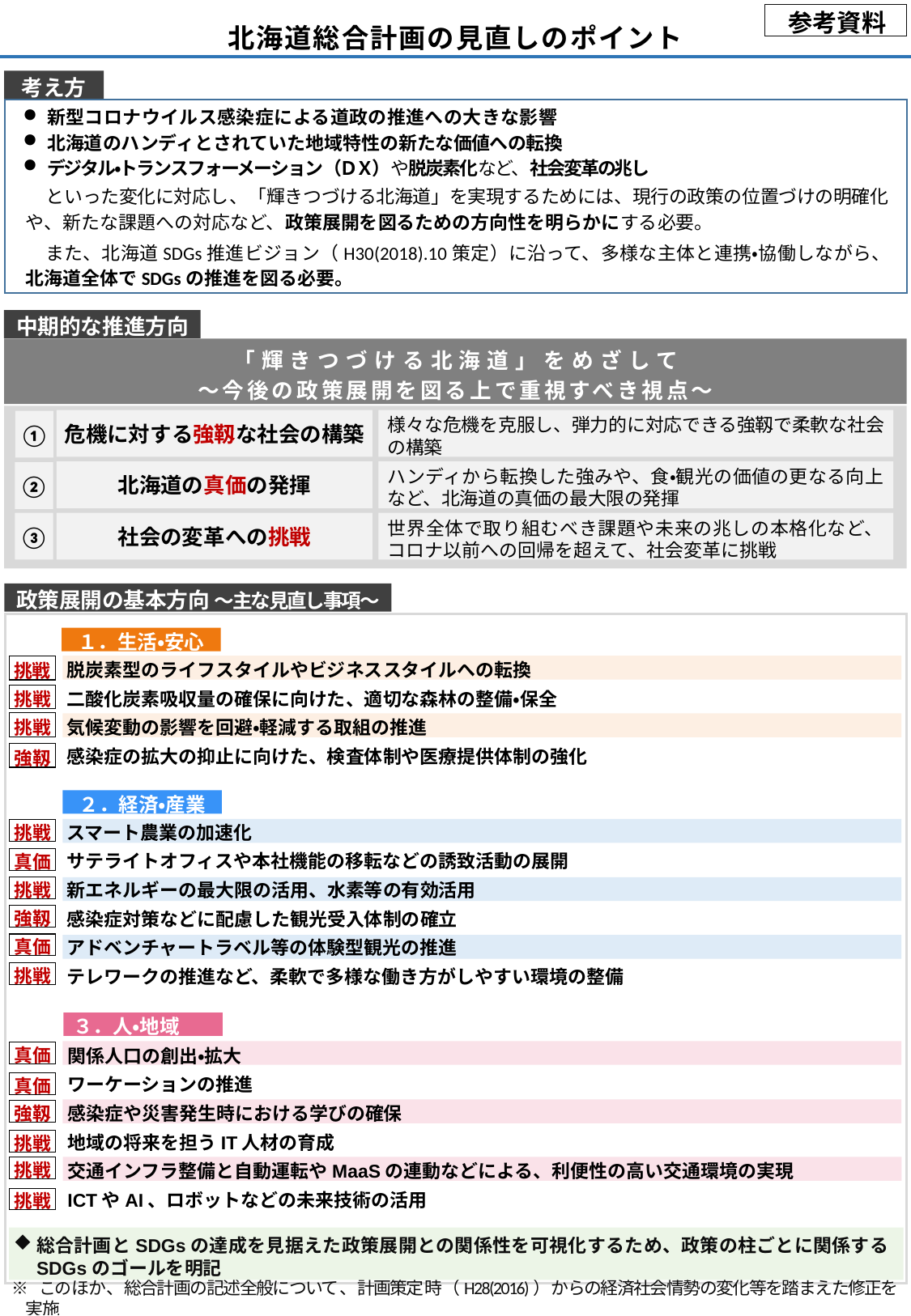

参考資料
北海道総合計画の見直しのポイント
考え方

新型コロナウイルス感染症による道政の推進への大きな影響
北海道のハンディとされていた地域特性の新たな価値への転換
デジタル・トランスフォーメーション（ＤＸ）や脱炭素化など、社会変革の兆し
といった変化に対応し、「輝きつづける北海道」を実現するためには、現行の政策の位置づけの明確化や、新たな課題への対応など、政策展開を図るための方向性を明らかにする必要。
また、北海道SDGs推進ビジョン（H30(2018).10策定）に沿って、多様な主体と連携・協働しながら、北海道全体でSDGsの推進を図る必要。
中期的な推進方向
「輝きつづける北海道」をめざして
～今後の政策展開を図る上で重視すべき視点～

危機に対する強靱な社会の構築
様々な危機を克服し、弾力的に対応できる強靱で柔軟な社会の構築
①
北海道の真価の発揮
ハンディから転換した強みや、食・観光の価値の更なる向上など、北海道の真価の最大限の発揮
②
③
社会の変革への挑戦
世界全体で取り組むべき課題や未来の兆しの本格化など、コロナ以前への回帰を超えて、社会変革に挑戦
政策展開の基本方向 ～主な見直し事項～

１．生活・安心
脱炭素型のライフスタイルやビジネススタイルへの転換
二酸化炭素吸収量の確保に向けた、適切な森林の整備・保全
気候変動の影響を回避・軽減する取組の推進
感染症の拡大の抑止に向けた、検査体制や医療提供体制の強化

挑戦
挑戦
挑戦

強靱
２．経済・産業
スマート農業の加速化
サテライトオフィスや本社機能の移転などの誘致活動の展開
新エネルギーの最大限の活用、水素等の有効活用
感染症対策などに配慮した観光受入体制の確立
アドベンチャートラベル等の体験型観光の推進
テレワークの推進など、柔軟で多様な働き方がしやすい環境の整備

挑戦
真価
挑戦

強靱
真価

挑戦
３．人・地域
関係人口の創出・拡大
ワーケーションの推進
感染症や災害発生時における学びの確保
地域の将来を担うIT人材の育成
交通インフラ整備と自動運転やMaaSの連動などによる、利便性の高い交通環境の実現
ICTやAI、ロボットなどの未来技術の活用

真価
真価

強靱
挑戦

挑戦
挑戦
総合計画とSDGsの達成を見据えた政策展開との関係性を可視化するため、政策の柱ごとに関係するSDGsのゴールを明記
※  このほか、総合計画の記述全般について、計画策定時（H28(2016)）からの経済社会情勢の変化等を踏まえた修正を実施